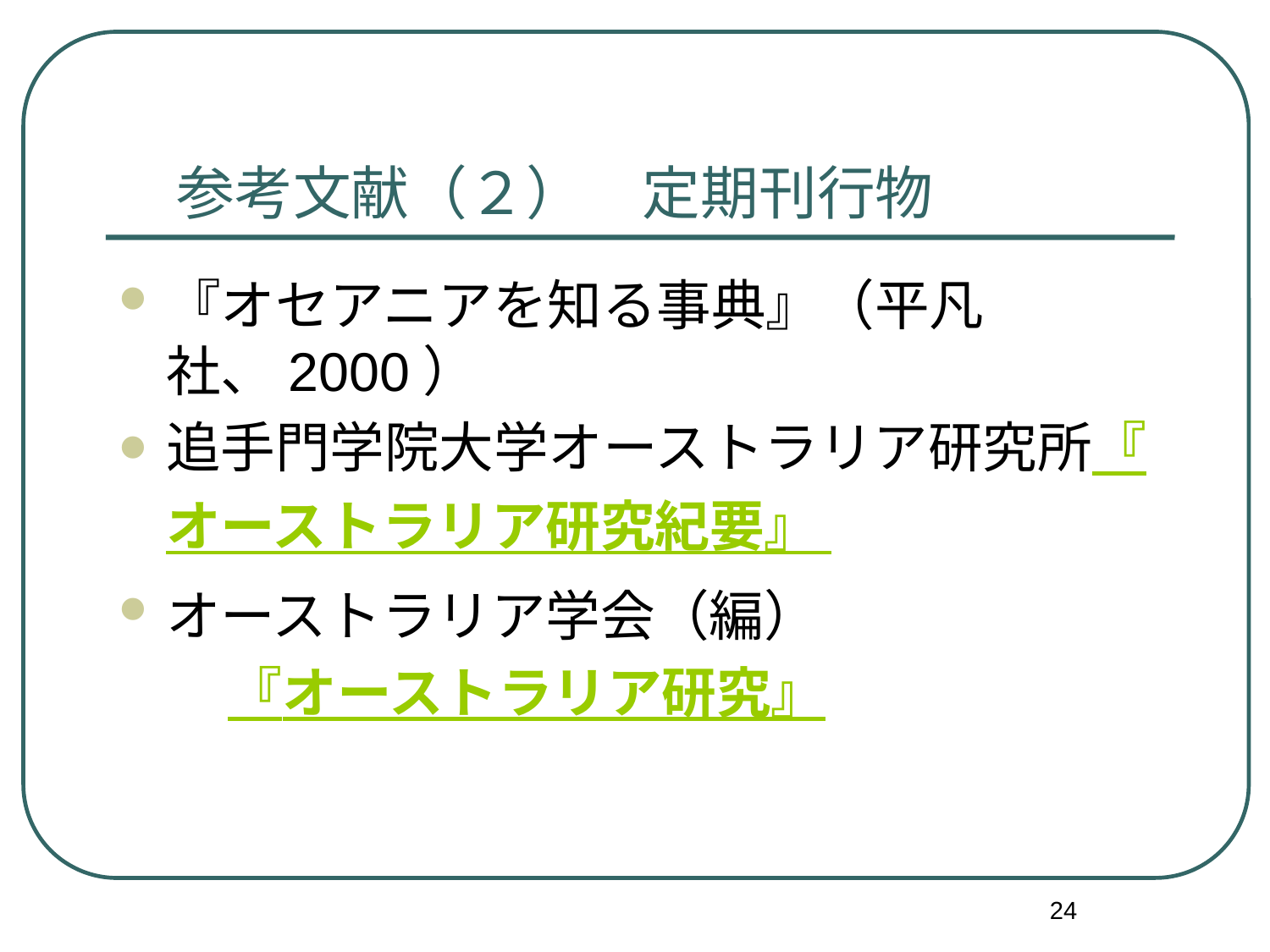

# 参考文献（２）　定期刊行物
『オセアニアを知る事典』（平凡社、2000）
追手門学院大学オーストラリア研究所『オーストラリア研究紀要』
オーストラリア学会（編）
　　『オーストラリア研究』

24